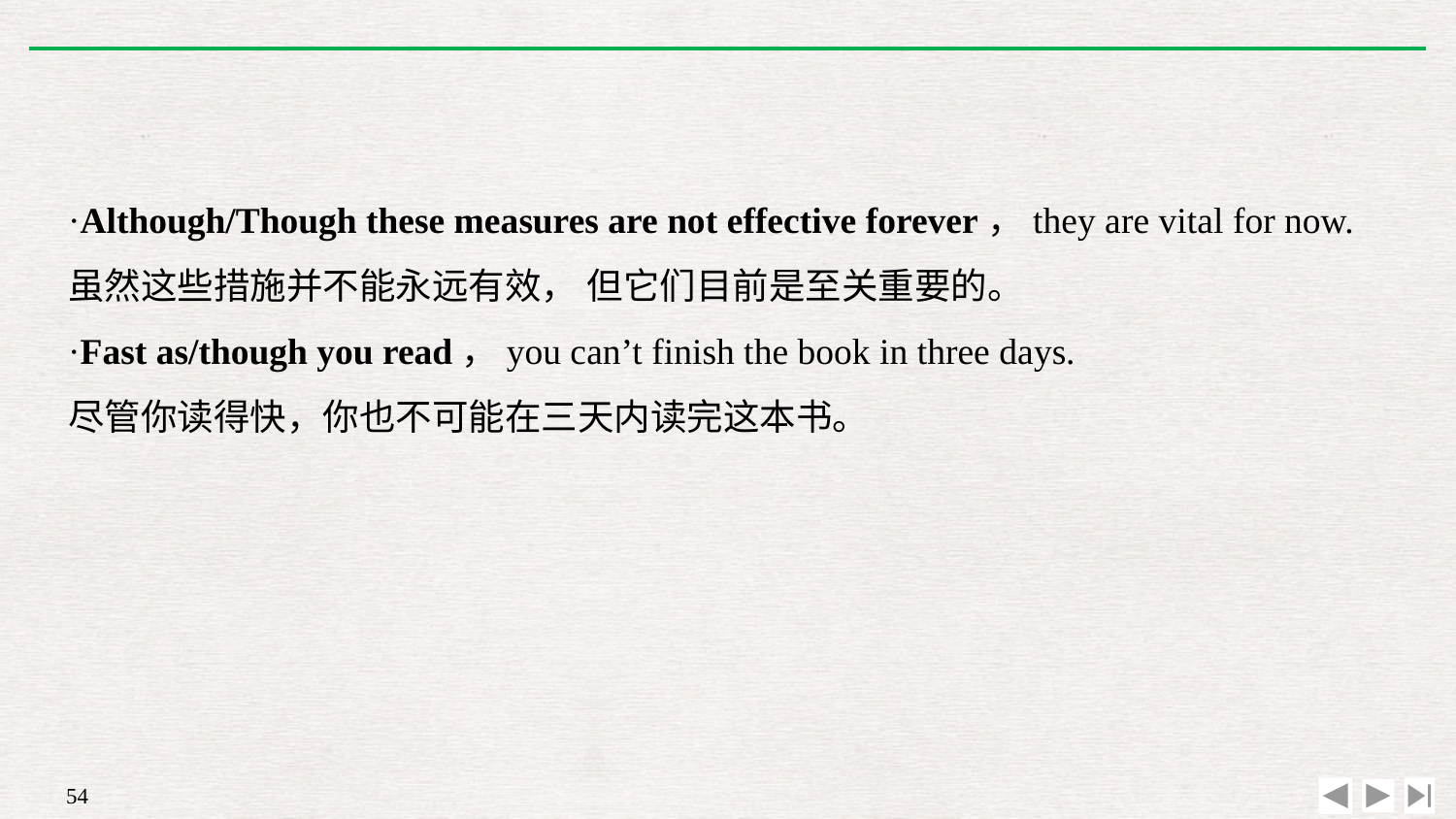

·Although/Though these measures are not effective forever，they are vital for now.
虽然这些措施并不能永远有效， 但它们目前是至关重要的。
·Fast as/though you read，you can’t finish the book in three days.
尽管你读得快，你也不可能在三天内读完这本书。